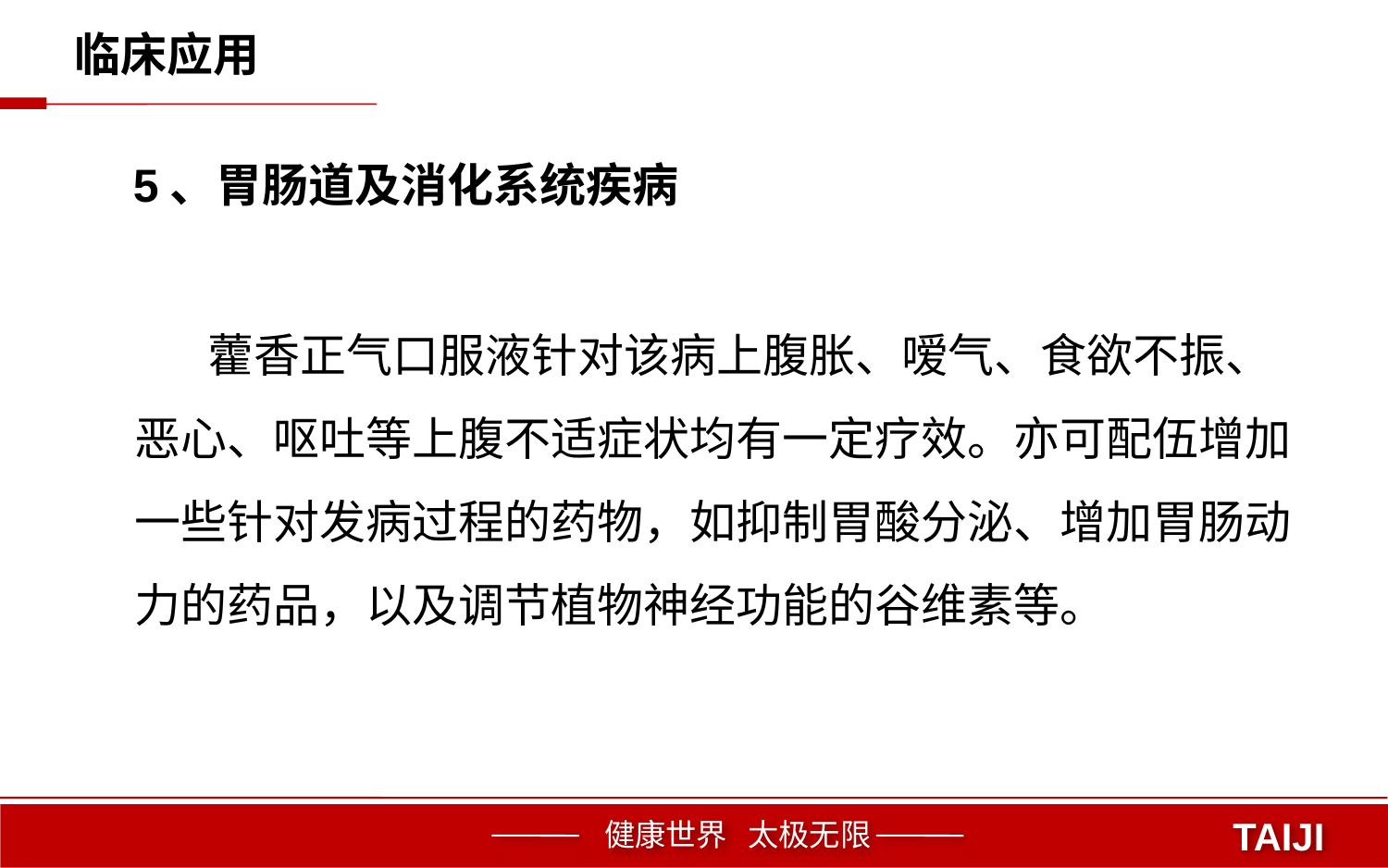

临床应用
5、胃肠道及消化系统疾病
      藿香正气口服液针对该病上腹胀、嗳气、食欲不振、恶心、呕吐等上腹不适症状均有一定疗效。亦可配伍增加一些针对发病过程的药物，如抑制胃酸分泌、增加胃肠动力的药品，以及调节植物神经功能的谷维素等。